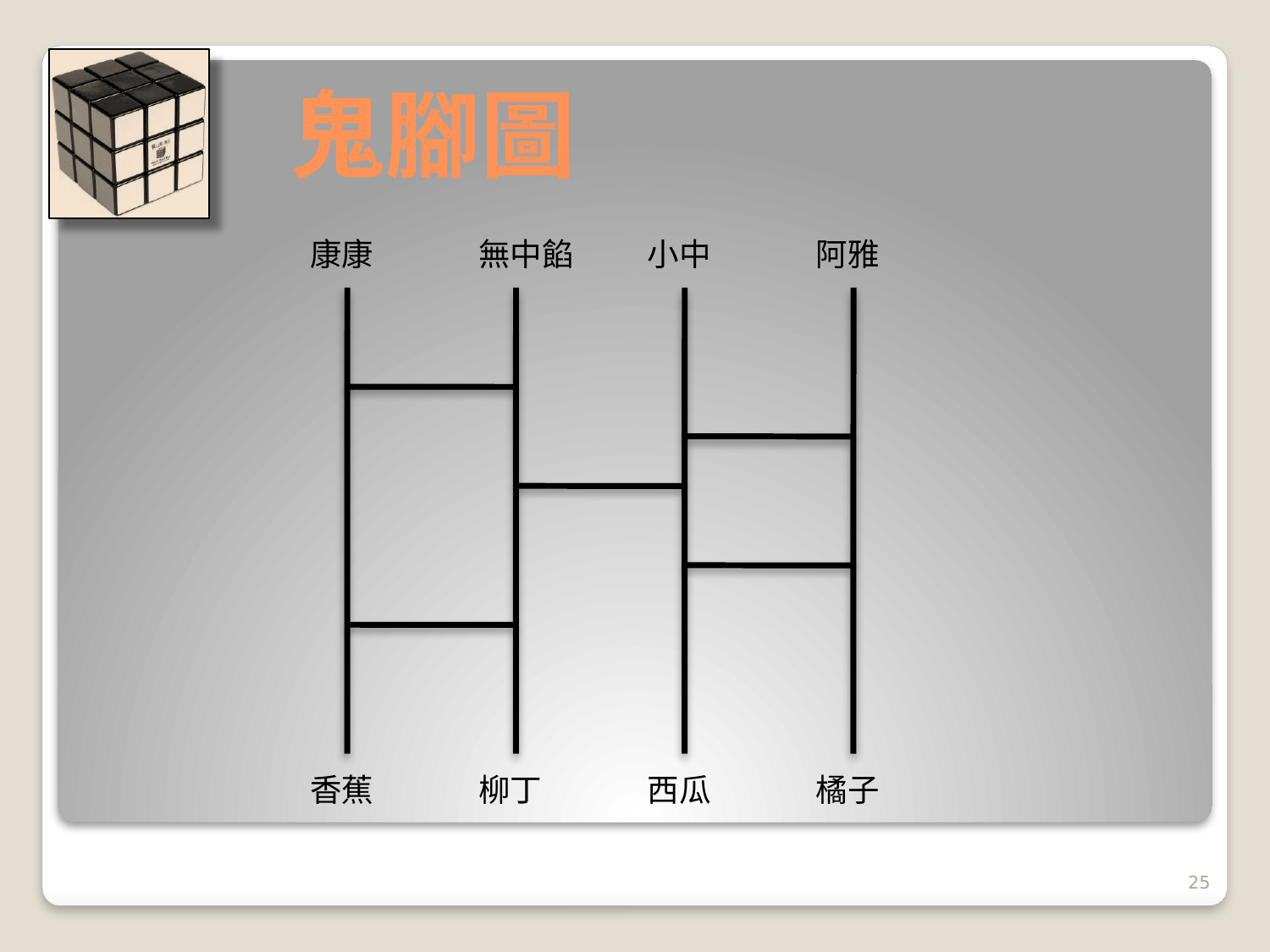

# 鬼腳圖
康康
無中餡
小中
阿雅
香蕉
柳丁
西瓜
橘子
25